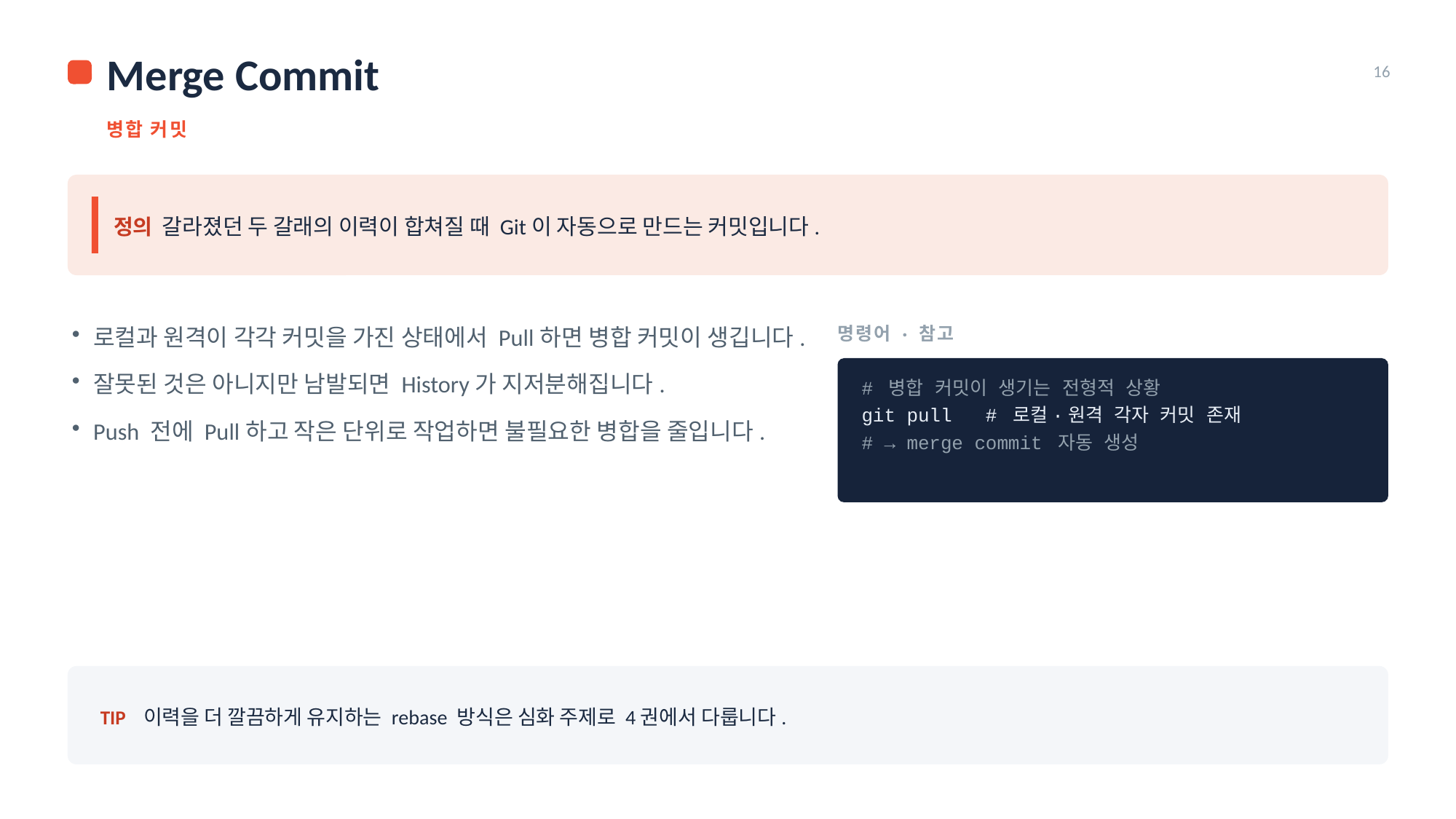

Merge Commit
16

병합 커밋

정의  갈라졌던 두 갈래의 이력이 합쳐질 때 Git이 자동으로 만드는 커밋입니다.

명령어 · 참고
로컬과 원격이 각각 커밋을 가진 상태에서 Pull하면 병합 커밋이 생깁니다.
잘못된 것은 아니지만 남발되면 History가 지저분해집니다.
Push 전에 Pull하고 작은 단위로 작업하면 불필요한 병합을 줄입니다.

# 병합 커밋이 생기는 전형적 상황
git pull   # 로컬·원격 각자 커밋 존재
# → merge commit 자동 생성

TIP   이력을 더 깔끔하게 유지하는 rebase 방식은 심화 주제로 4권에서 다룹니다.